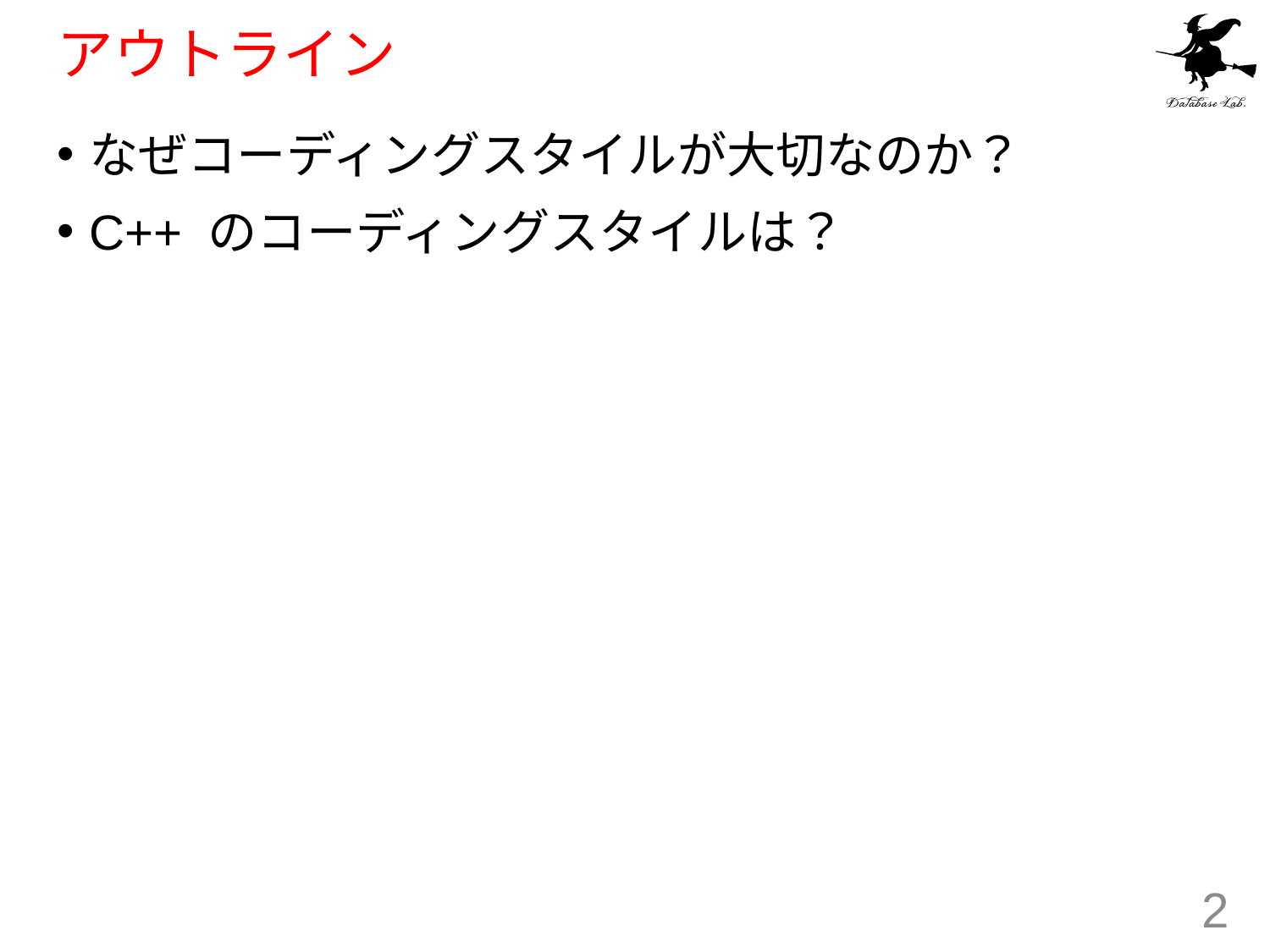

# アウトライン
なぜコーディングスタイルが大切なのか？
C++ のコーディングスタイルは？

2